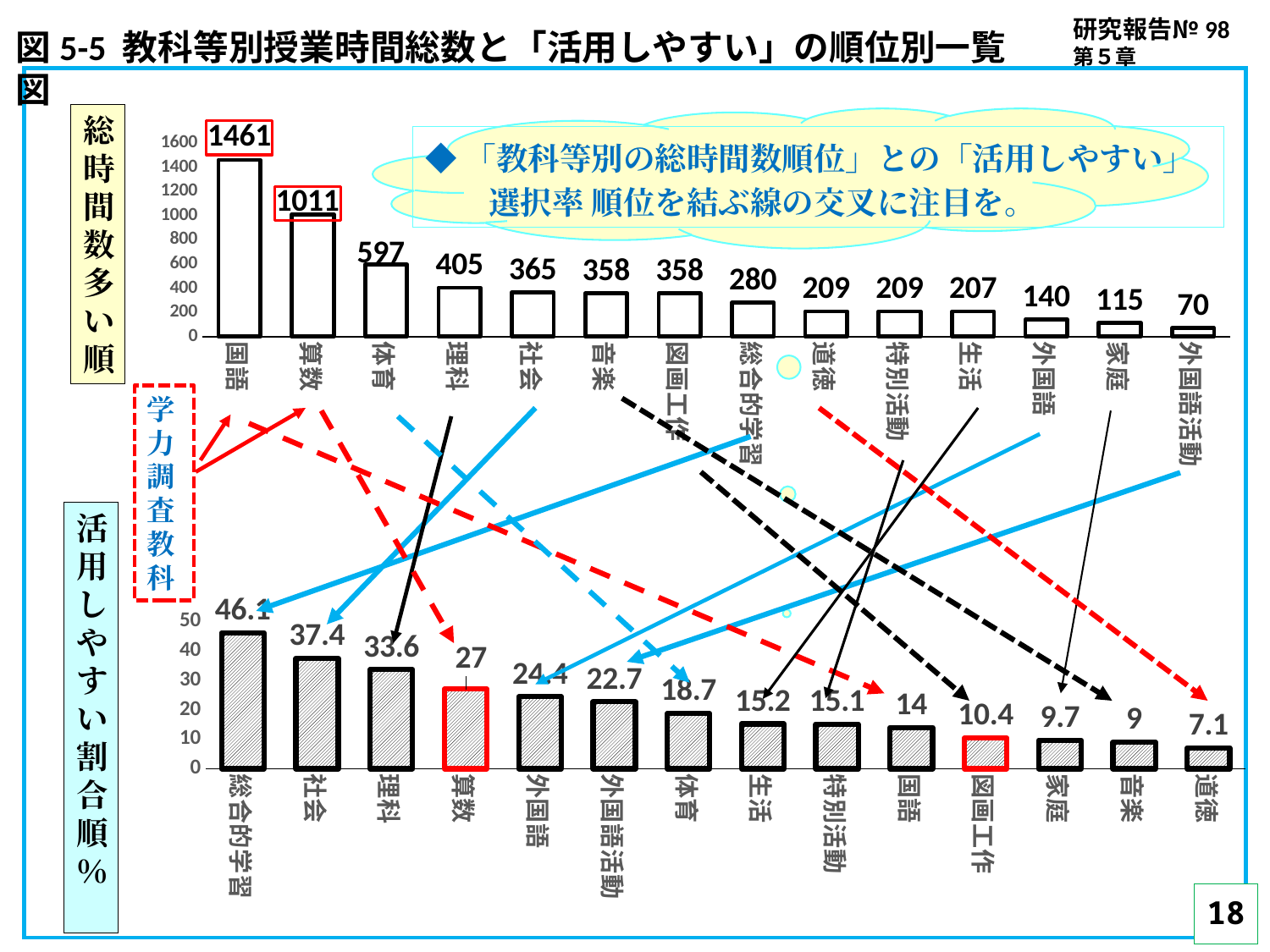

研究報告№98  第５章
図5-5 教科等別授業時間総数と「活用しやすい」の順位別一覧図

### Chart

| Category | 授業総時間 |
|---|---|
| 国語 | 1461.0 |
| 算数 | 1011.0 |
| 体育 | 597.0 |
| 理科 | 405.0 |
| 社会 | 365.0 |
| 音楽 | 358.0 |
| 図画工作 | 358.0 |
| 総合的学習 | 280.0 |
| 道徳 | 209.0 |
| 特別活動 | 209.0 |
| 生活 | 207.0 |
| 外国語 | 140.0 |
| 家庭 | 115.0 |
| 外国語活動 | 70.0 |
総時間数多い順

◆「教科等別の総時間数順位」との「活用しやすい」
　　選択率 順位を結ぶ線の交叉に注目を。
学力調査教科
活用しやすい割合順％

### Chart

| Category | 活用しやすい |
|---|---|
| 総合的学習 | 46.1 |
| 社会 | 37.4 |
| 理科 | 33.6 |
| 算数 | 27.0 |
| 外国語 | 24.4 |
| 外国語活動 | 22.7 |
| 体育（保健） | 18.7 |
| 生活 | 15.2 |
| 特別活動 | 15.1 |
| 国語 | 14.0 |
| 図画工作 | 10.4 |
| 家庭 | 9.7 |
| 音楽 | 9.0 |
| 道徳 | 7.1 |
18